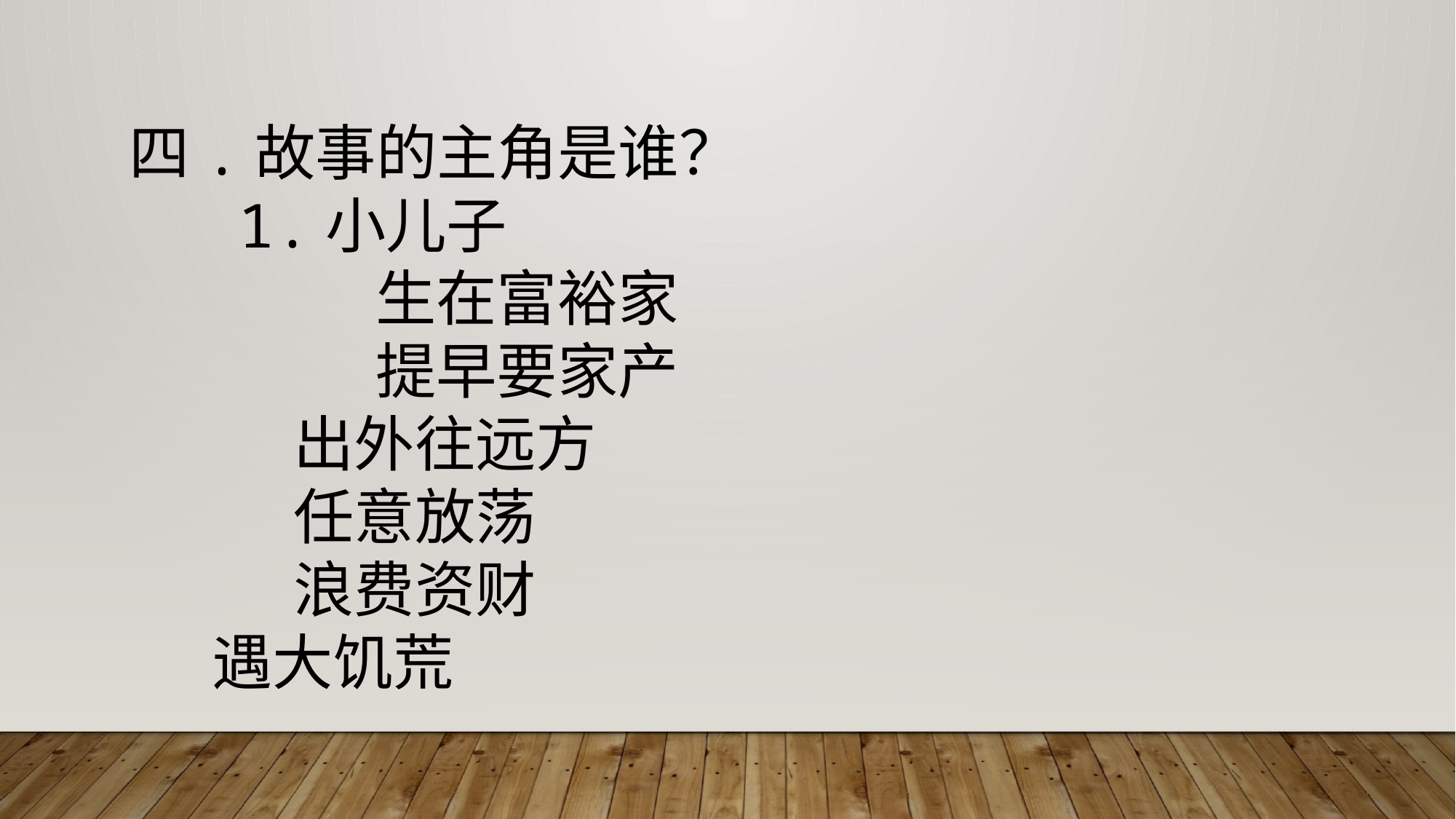

四.故事的主角是谁？
   1.小儿子
		 生在富裕家
		 提早要家产
	   出外往远方
	   任意放荡
	   浪费资财
     遇大饥荒